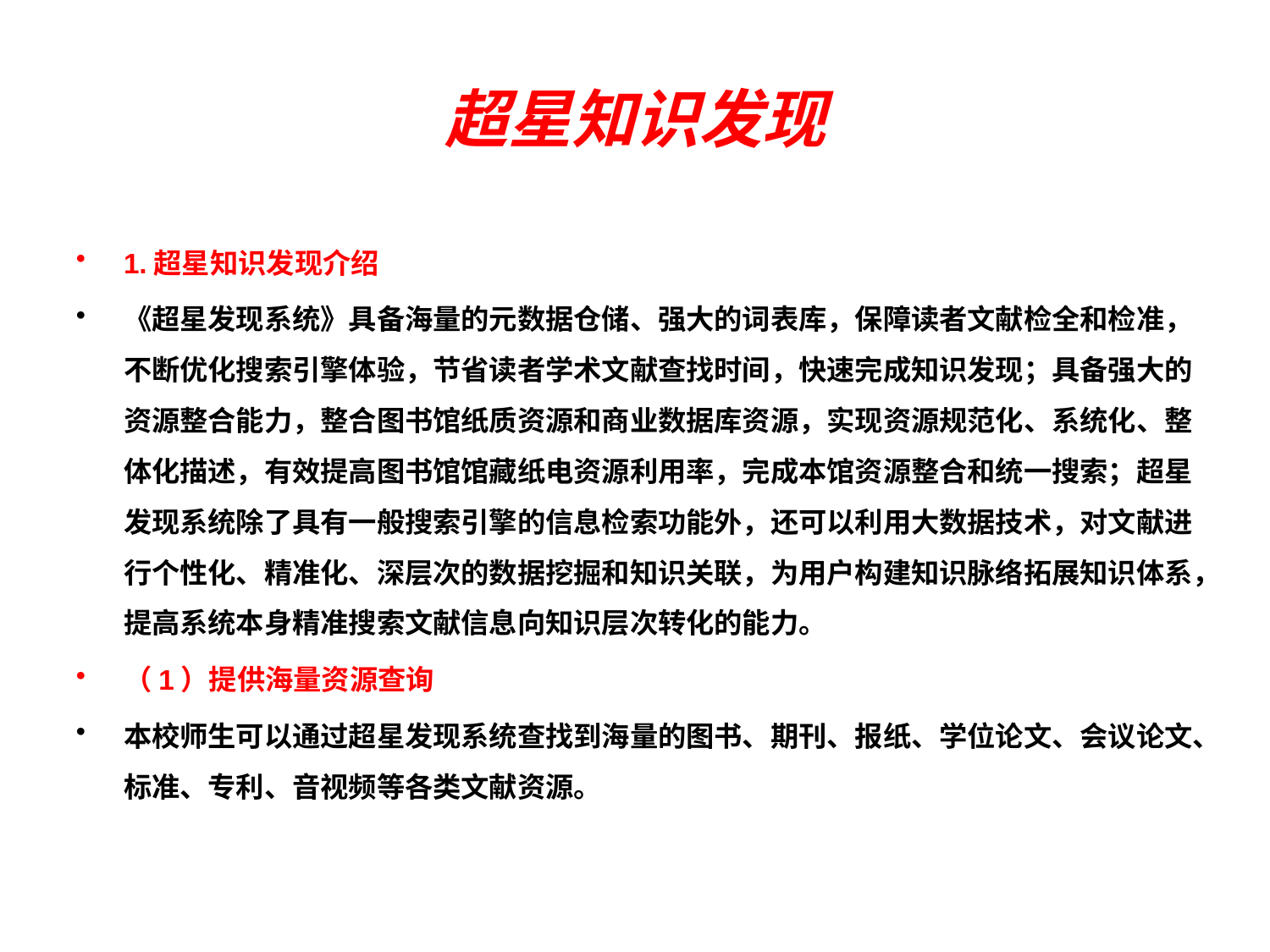

# 超星知识发现
1.超星知识发现介绍
《超星发现系统》具备海量的元数据仓储、强大的词表库，保障读者文献检全和检准，不断优化搜索引擎体验，节省读者学术文献查找时间，快速完成知识发现；具备强大的资源整合能力，整合图书馆纸质资源和商业数据库资源，实现资源规范化、系统化、整体化描述，有效提高图书馆馆藏纸电资源利用率，完成本馆资源整合和统一搜索；超星发现系统除了具有一般搜索引擎的信息检索功能外，还可以利用大数据技术，对文献进行个性化、精准化、深层次的数据挖掘和知识关联，为用户构建知识脉络拓展知识体系，提高系统本身精准搜索文献信息向知识层次转化的能力。
（1）提供海量资源查询
本校师生可以通过超星发现系统查找到海量的图书、期刊、报纸、学位论文、会议论文、标准、专利、音视频等各类文献资源。